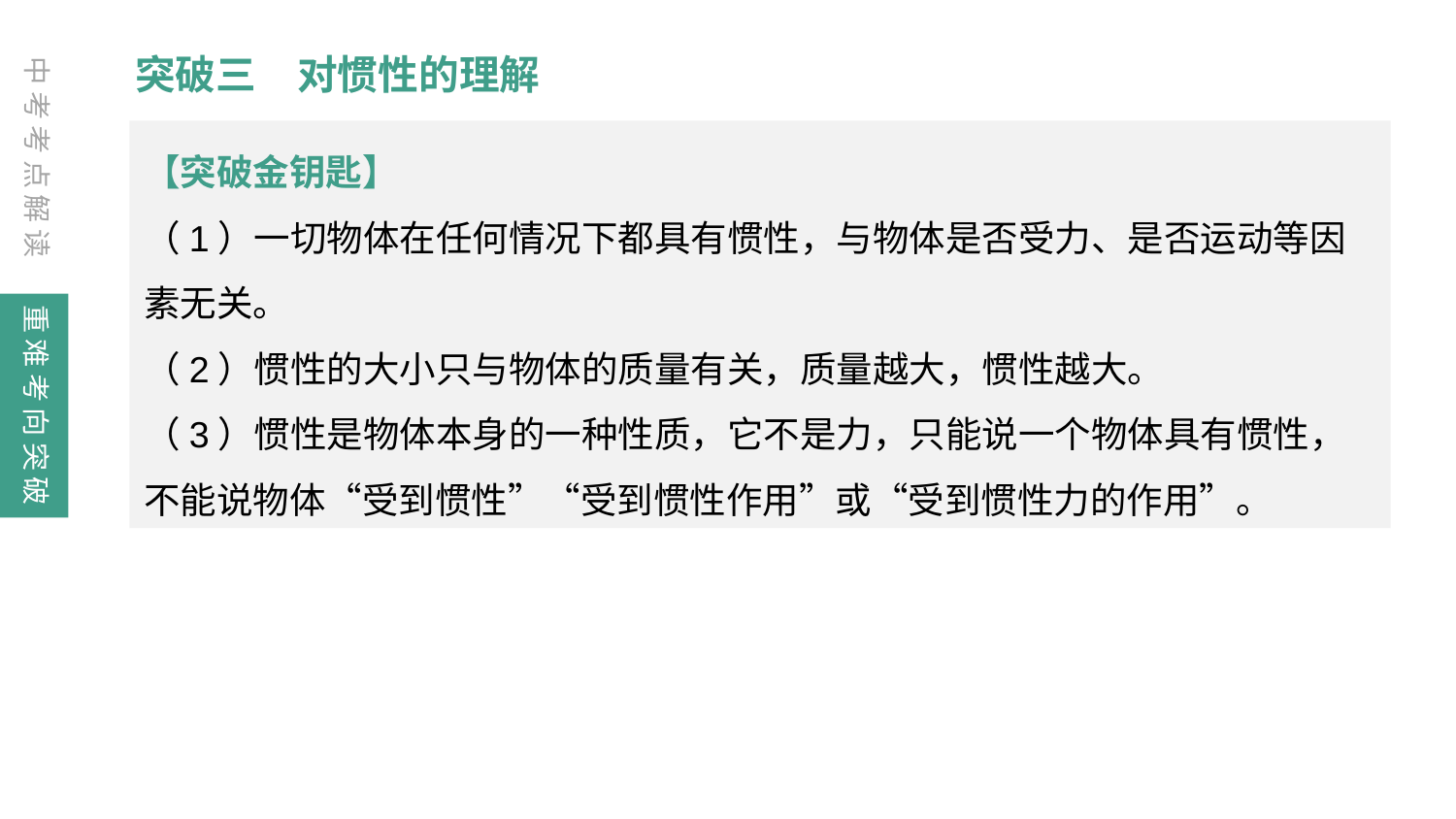

突破三　对惯性的理解
中考考点解读
【突破金钥匙】
（1）一切物体在任何情况下都具有惯性，与物体是否受力、是否运动等因素无关。
（2）惯性的大小只与物体的质量有关，质量越大，惯性越大。
（3）惯性是物体本身的一种性质，它不是力，只能说一个物体具有惯性，不能说物体“受到惯性”“受到惯性作用”或“受到惯性力的作用”。
重难考向突破